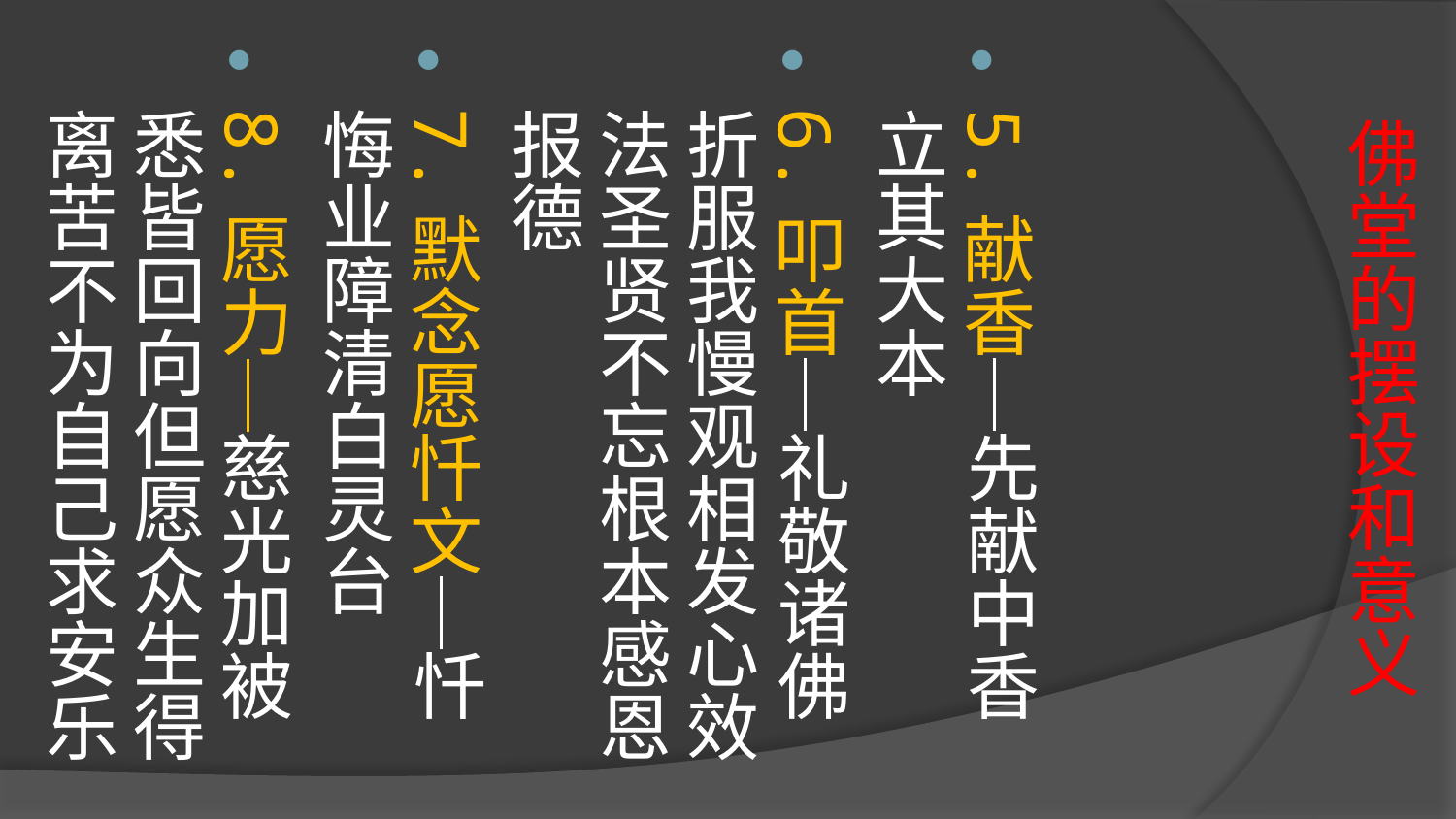

# 佛堂的摆设和意义
5.献香─先献中香立其大本
6.叩首─礼敬诸佛折服我慢观相发心效法圣贤不忘根本感恩报德
7.默念愿忏文─忏悔业障清白灵台
8.愿力─慈光加被悉皆回向但愿众生得离苦不为自己求安乐